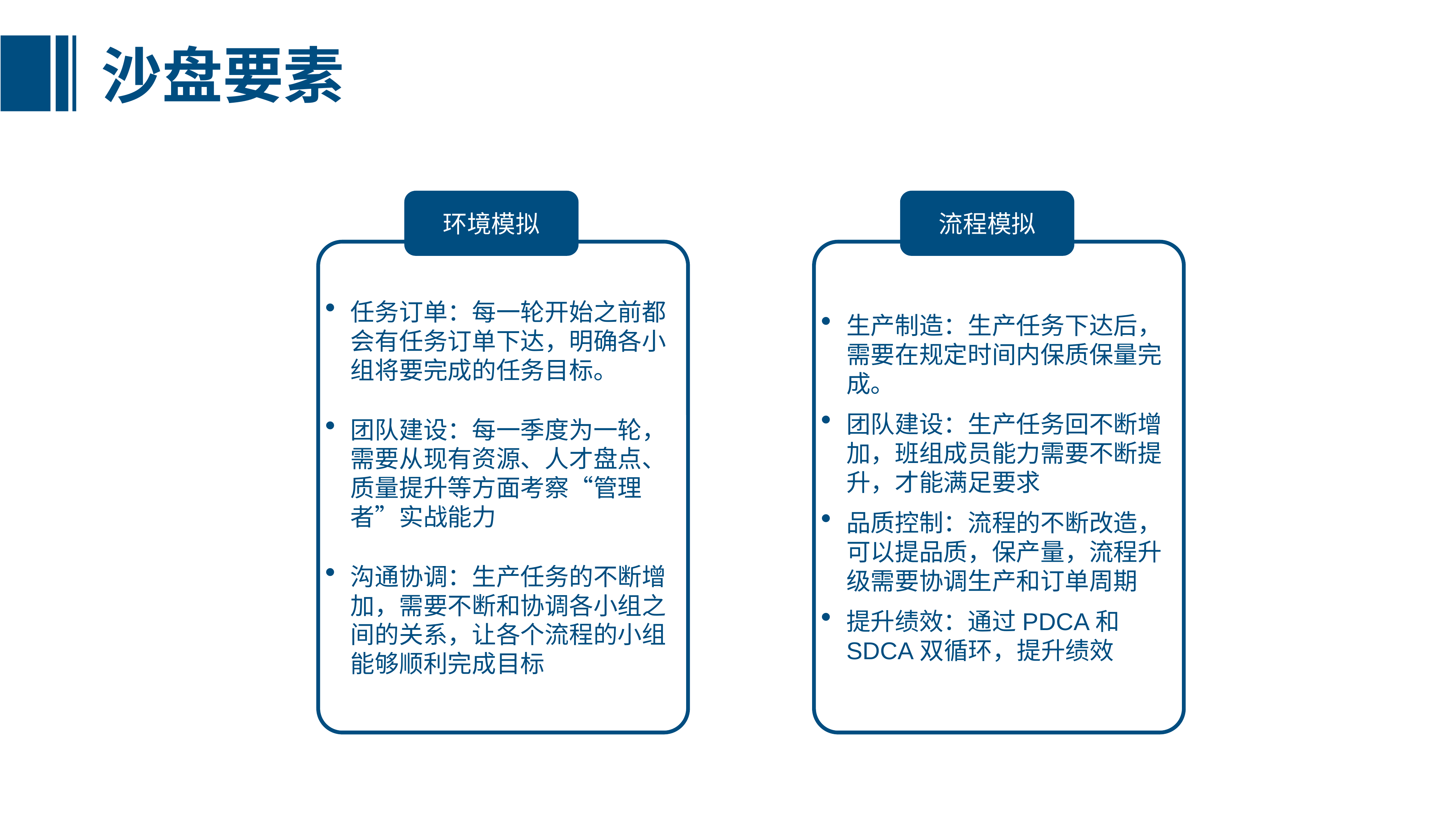

沙盘要素

环境模拟
流程模拟
任务订单：每一轮开始之前都会有任务订单下达，明确各小组将要完成的任务目标。
团队建设：每一季度为一轮，需要从现有资源、人才盘点、质量提升等方面考察“管理者”实战能力
沟通协调：生产任务的不断增加，需要不断和协调各小组之间的关系，让各个流程的小组能够顺利完成目标
生产制造：生产任务下达后，需要在规定时间内保质保量完成。
团队建设：生产任务回不断增加，班组成员能力需要不断提升，才能满足要求
品质控制：流程的不断改造，可以提品质，保产量，流程升级需要协调生产和订单周期
提升绩效：通过PDCA和SDCA双循环，提升绩效